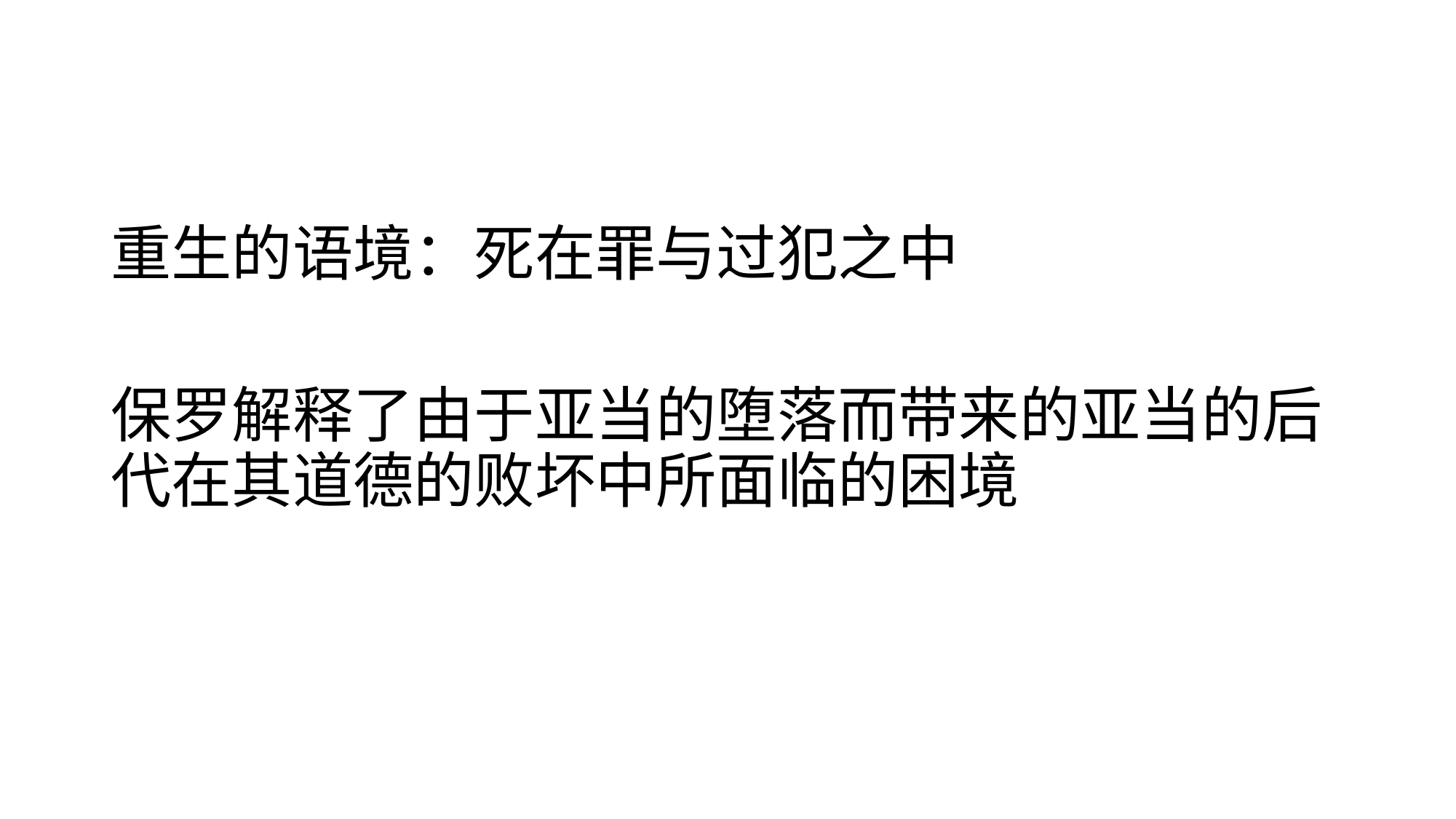

#
重生的语境：死在罪与过犯之中

保罗解释了由于亚当的堕落而带来的亚当的后代在其道德的败坏中所面临的困境